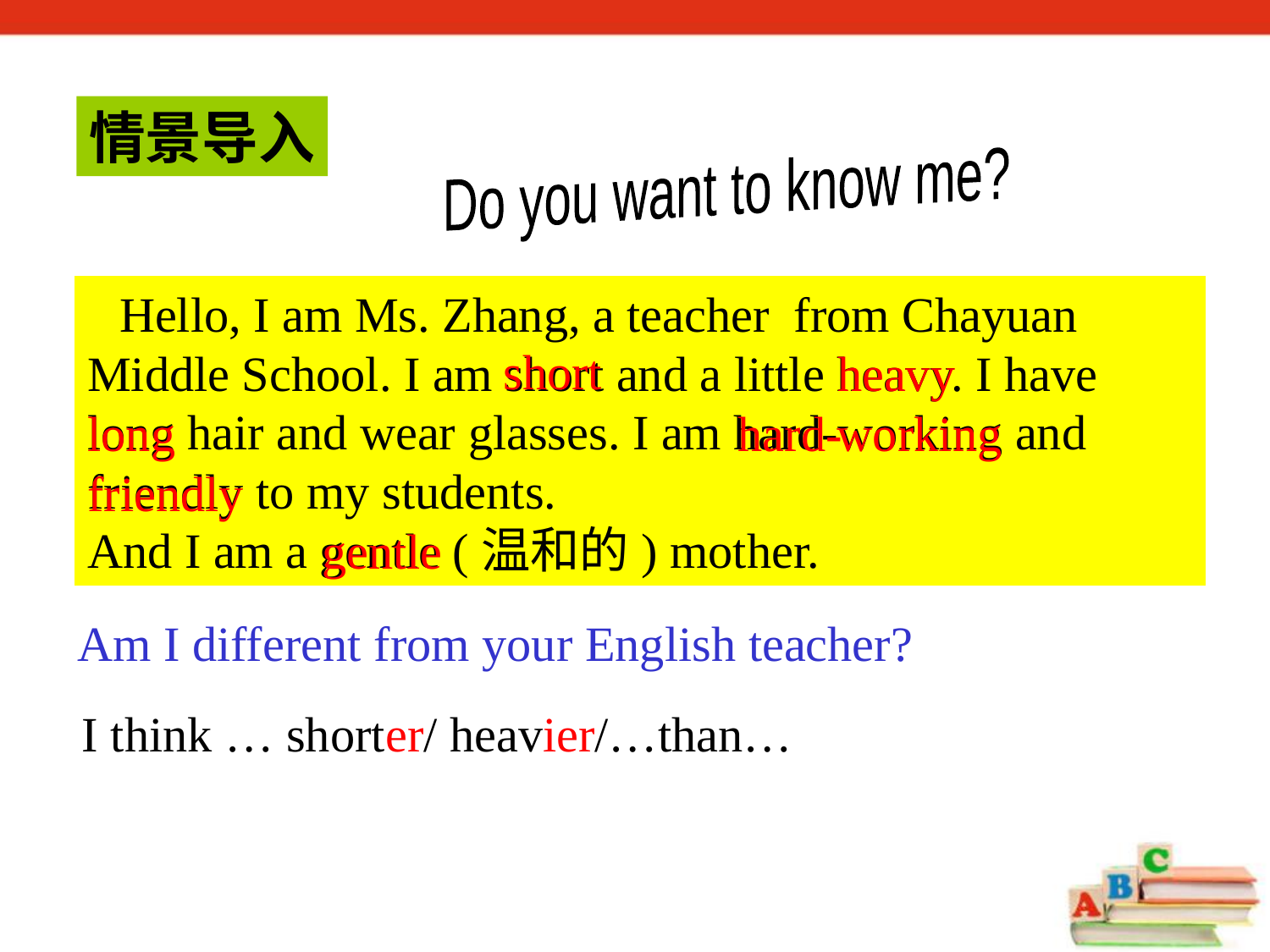

情景导入
Do you want to know me?
    Hello, I am Ms. Zhang, a teacher  from Chayuan Middle School. I am short and a little heavy. I have long hair and wear glasses. I am hard-working and friendly to my students.
And I am a gentle (温和的) mother.
short
heavy
long
hard-
working

friendly
gentle
Am I different from your English teacher?
I think … shorter/ heavier/…than…